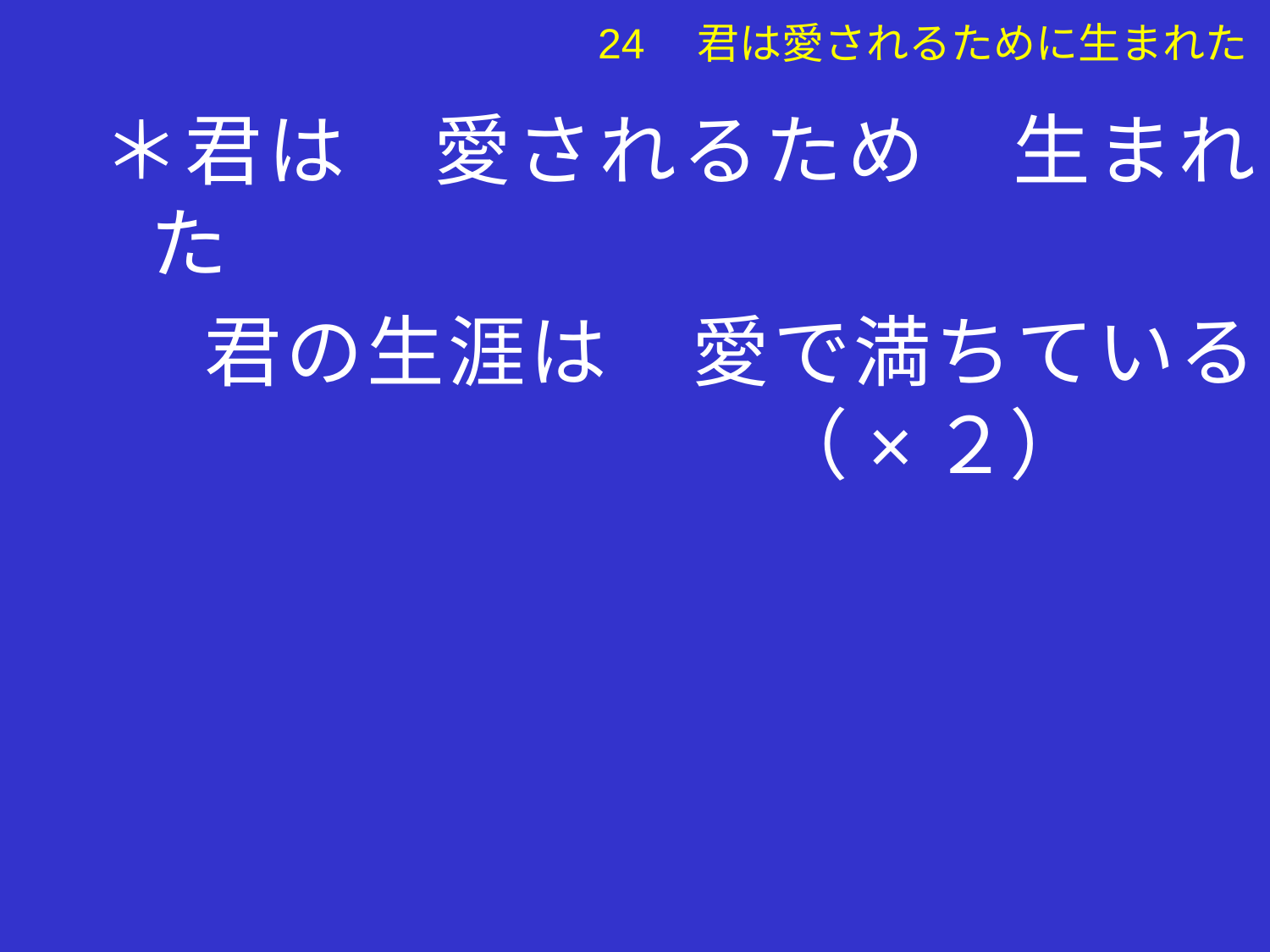

＊君は　愛されるため　生まれた
　 君の生涯は　愛で満ちている　　　　　　　　（×２）

# 24　君は愛されるために生まれた